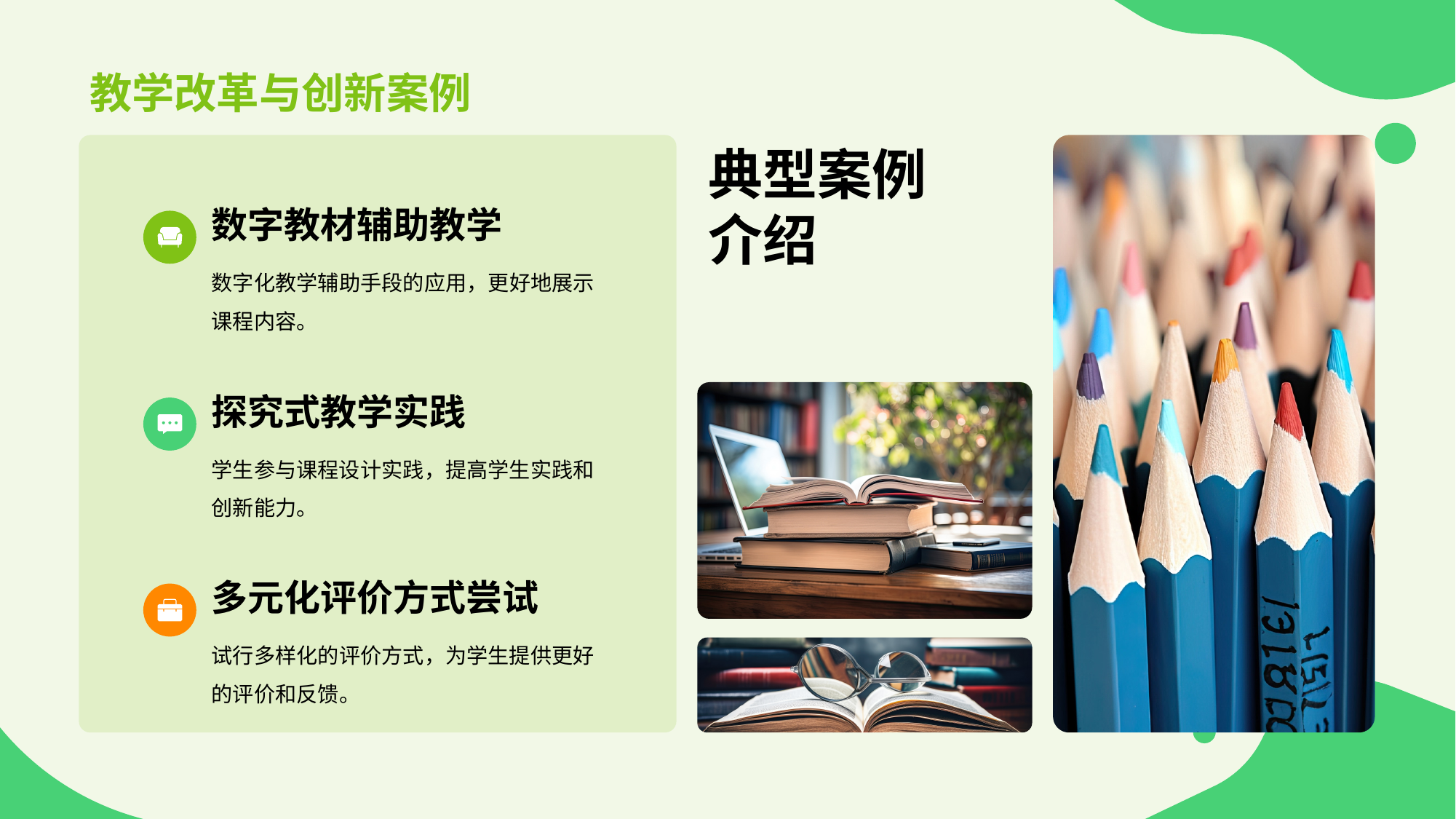

# 教学改革与创新案例

典型案例介绍

数字教材辅助教学

数字化教学辅助手段的应用，更好地展示课程内容。
探究式教学实践

学生参与课程设计实践，提高学生实践和创新能力。
多元化评价方式尝试

试行多样化的评价方式，为学生提供更好的评价和反馈。